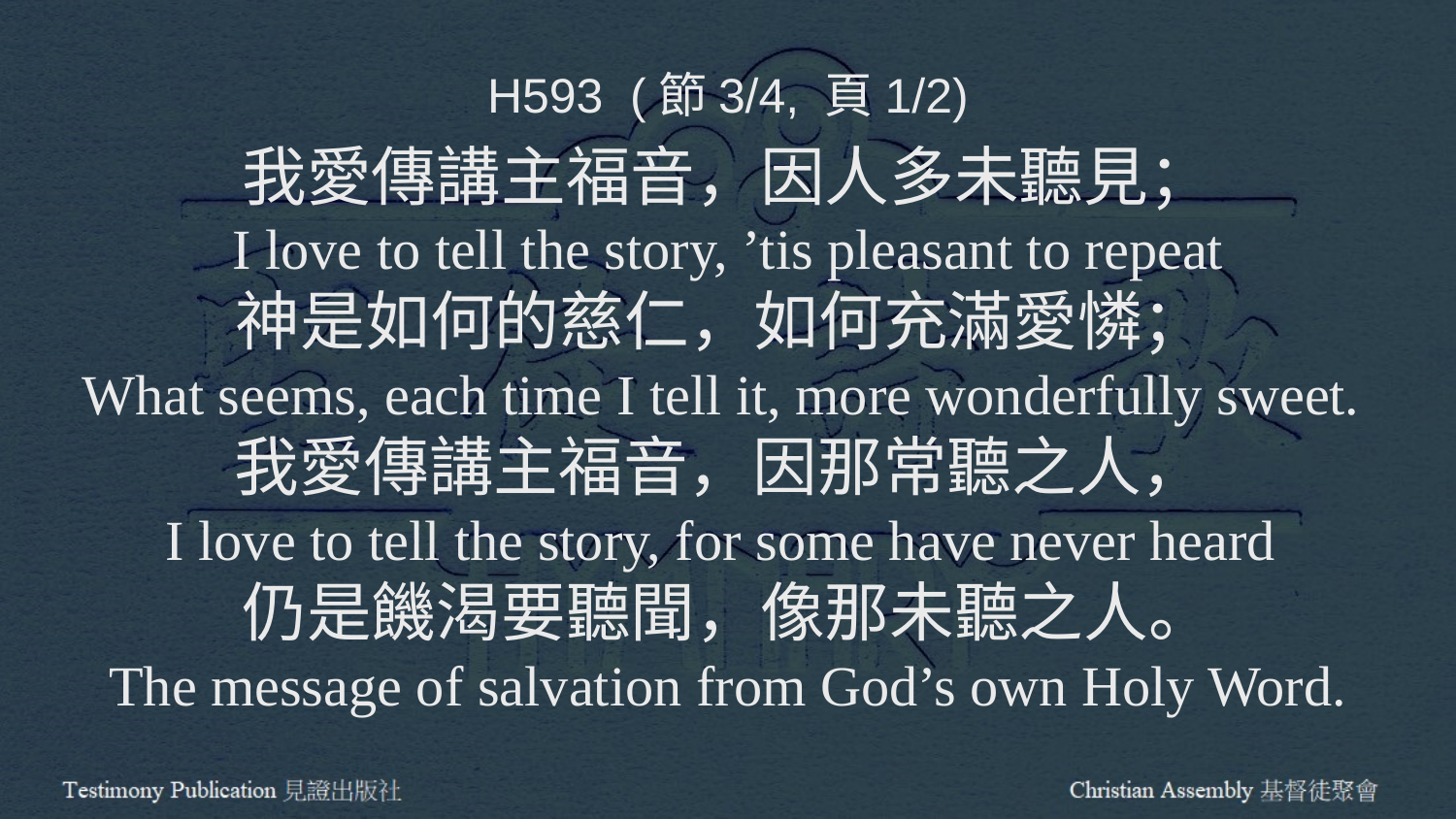

H593  (節3/4, 頁1/2)
我愛傳講主福音，因人多未聽見；
 I love to tell the story, ’tis pleasant to repeat
神是如何的慈仁，如何充滿愛憐；
What seems, each time I tell it, more wonderfully sweet.
我愛傳講主福音，因那常聽之人，
I love to tell the story, for some have never heard
仍是饑渴要聽聞，像那未聽之人。
The message of salvation from God’s own Holy Word.